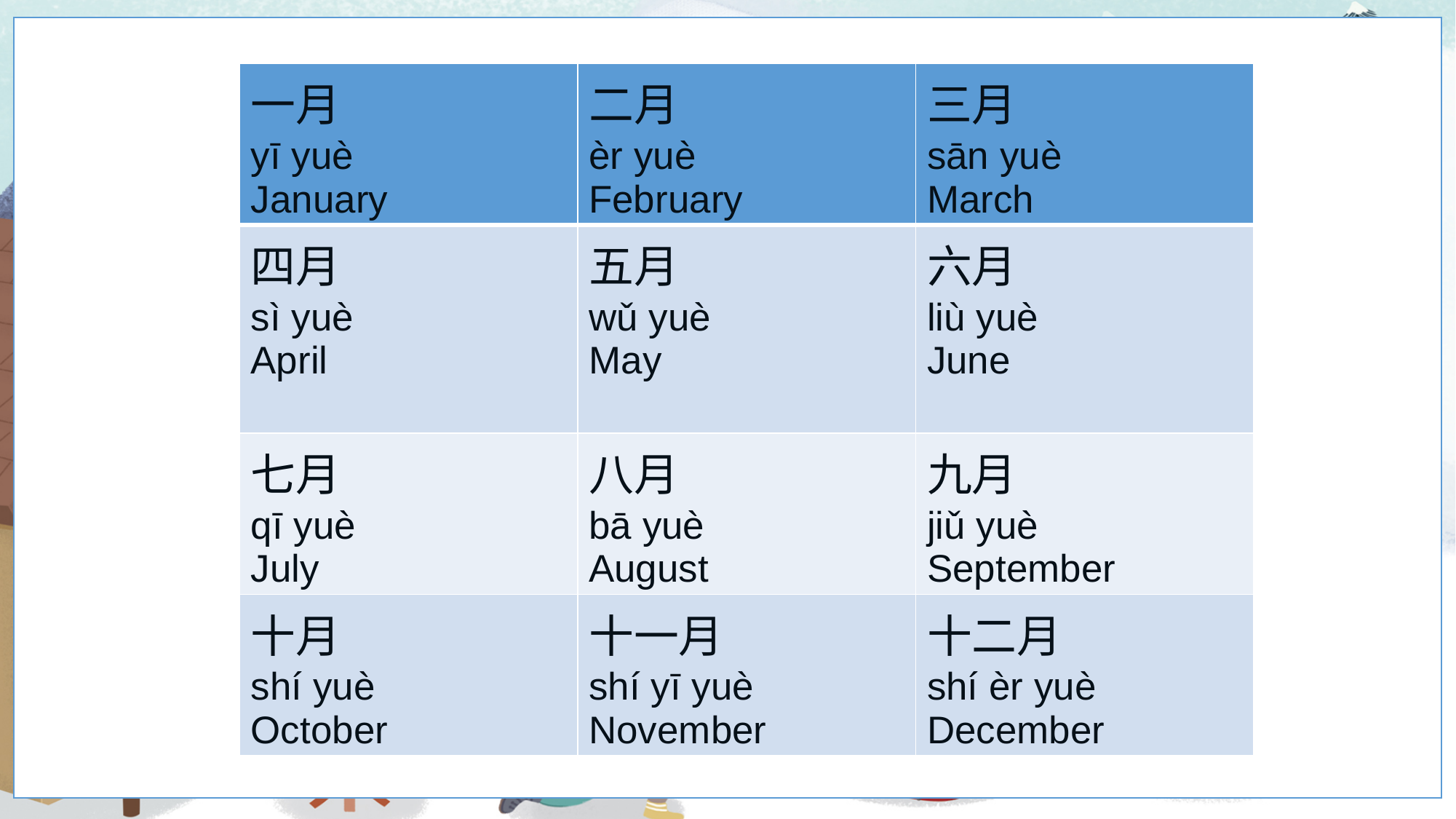

| 一月 yī yuè January | 二月 èr yuè February | 三月 sān yuè March |
| --- | --- | --- |
| 四月 sì yuè April | 五月 wǔ yuè May | 六月 liù yuè June |
| 七月 qī yuè July | 八月 bā yuè August | 九月 jiǔ yuè September |
| 十月 shí yuè October | 十一月 shí yī yuè November | 十二月 shí èr yuè December |
1